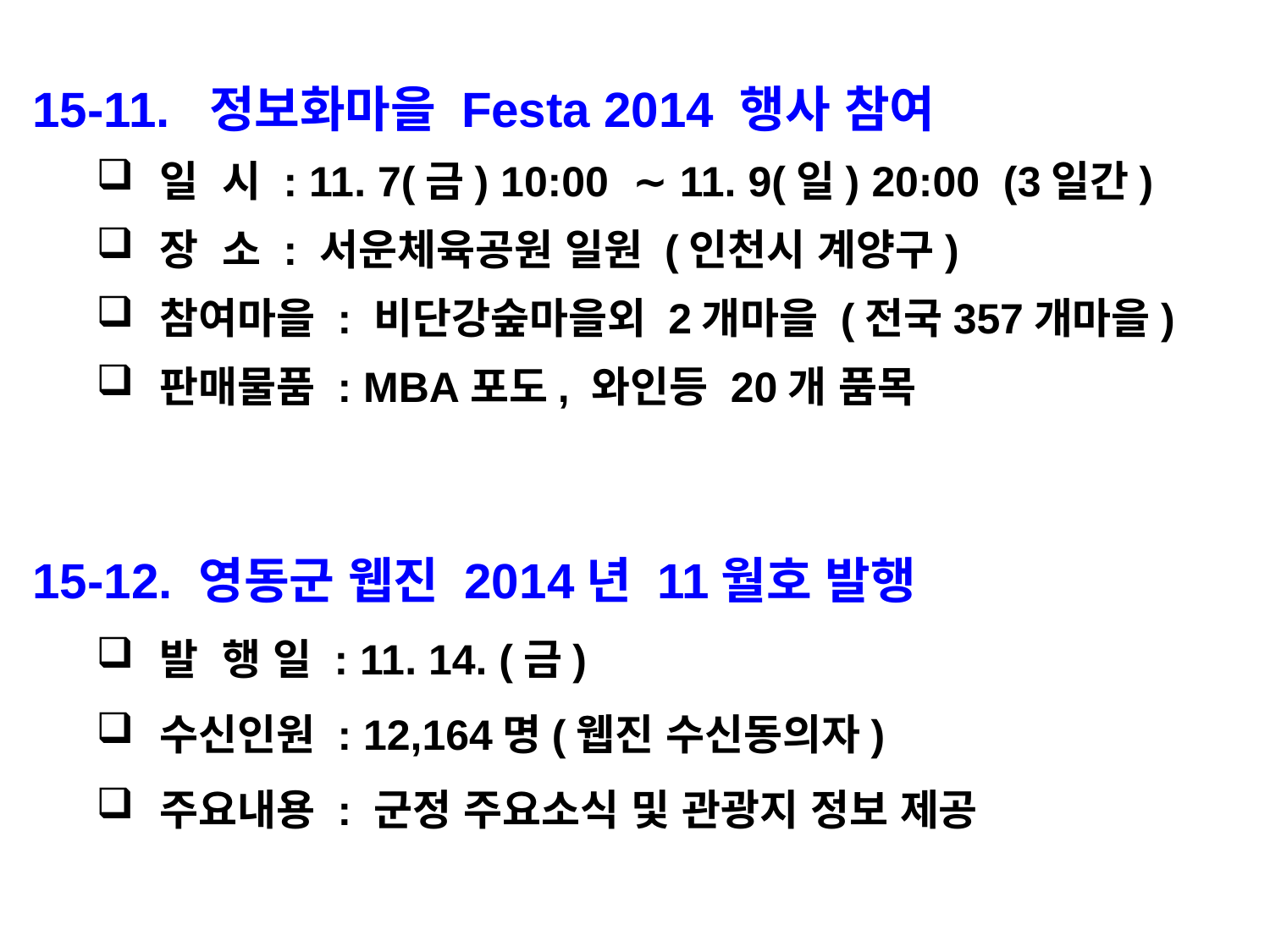

15-11.  정보화마을 Festa 2014 행사 참여
일  시 : 11. 7(금) 10:00  ∼ 11. 9(일) 20:00  (3일간)
장  소 : 서운체육공원 일원 (인천시 계양구)
참여마을 : 비단강숲마을외 2개마을 (전국357개마을)
판매물품 : MBA포도, 와인등 20개 품목
15-12. 영동군 웹진 2014년 11월호 발행
발  행 일 : 11. 14. (금)
수신인원 : 12,164명(웹진 수신동의자)
주요내용 : 군정 주요소식 및 관광지 정보 제공